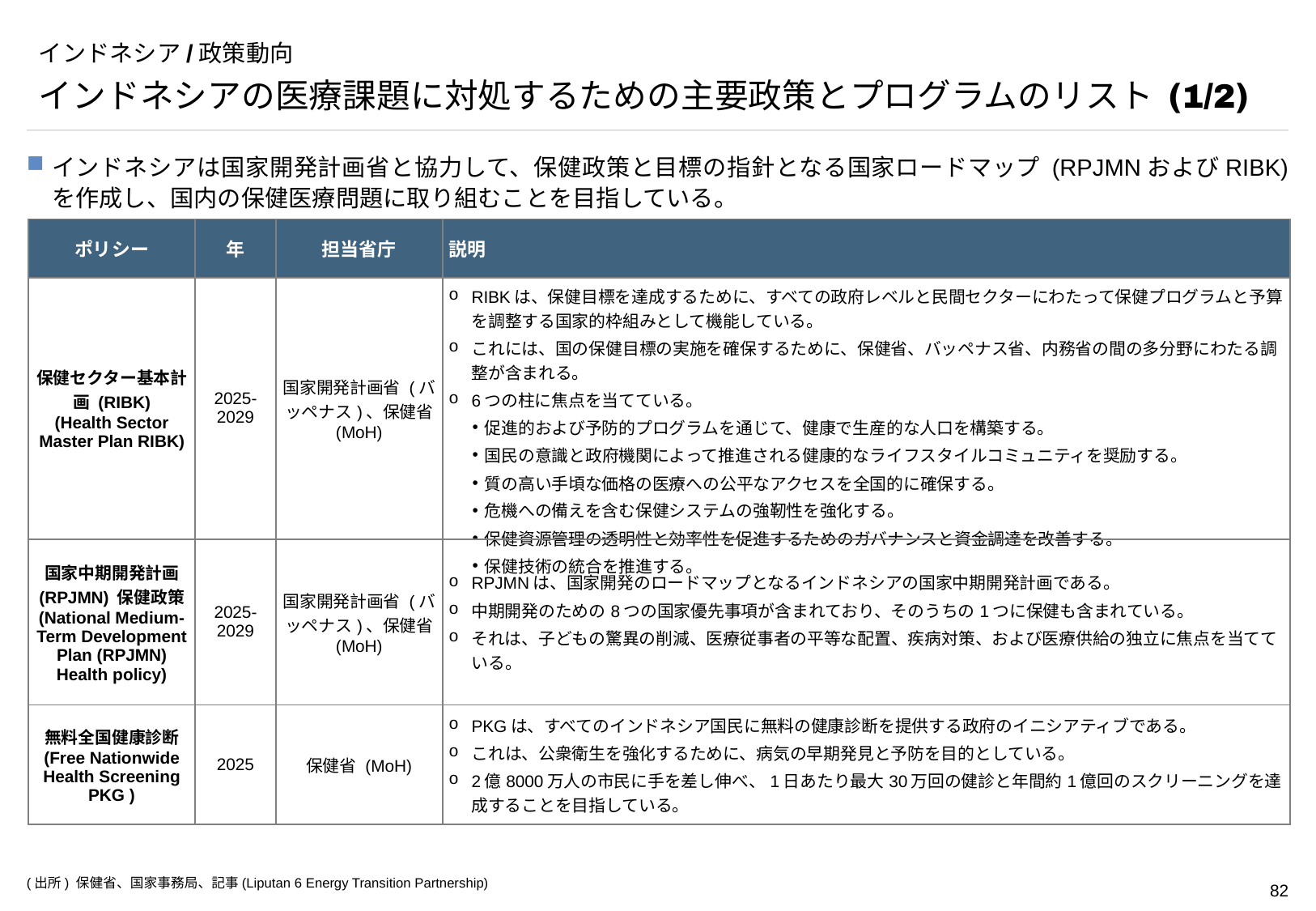

# インドネシア/政策動向
インドネシアの医療課題に対処するための主要政策とプログラムのリスト (1/2)
インドネシアは国家開発計画省と協力して、保健政策と目標の指針となる国家ロードマップ (RPJMNおよびRIBK) を作成し、国内の保健医療問題に取り組むことを目指している。
| ポリシー | 年 | 担当省庁 | 説明 |
| --- | --- | --- | --- |
| 保健セクター基本計画 (RIBK) (Health Sector Master Plan RIBK) | 2025-2029 | 国家開発計画省 (バッペナス)、保健省 (MoH) | RIBKは、保健目標を達成するために、すべての政府レベルと民間セクターにわたって保健プログラムと予算を調整する国家的枠組みとして機能している。 これには、国の保健目標の実施を確保するために、保健省、バッペナス省、内務省の間の多分野にわたる調整が含まれる。 6つの柱に焦点を当てている。 促進的および予防的プログラムを通じて、健康で生産的な人口を構築する。 国民の意識と政府機関によって推進される健康的なライフスタイルコミュニティを奨励する。 質の高い手頃な価格の医療への公平なアクセスを全国的に確保する。 危機への備えを含む保健システムの強靭性を強化する。 保健資源管理の透明性と効率性を促進するためのガバナンスと資金調達を改善する。 保健技術の統合を推進する。 |
| 国家中期開発計画 (RPJMN) 保健政策 (National Medium-Term Development Plan (RPJMN) Health policy) | 2025-2029 | 国家開発計画省 (バッペナス)、保健省 (MoH) | RPJMNは、国家開発のロードマップとなるインドネシアの国家中期開発計画である。 中期開発のための8つの国家優先事項が含まれており、そのうちの1つに保健も含まれている。 それは、子どもの驚異の削減、医療従事者の平等な配置、疾病対策、および医療供給の独立に焦点を当てている。 |
| 無料全国健康診断 (Free Nationwide Health Screening PKG ) | 2025 | 保健省 (MoH) | PKGは、すべてのインドネシア国民に無料の健康診断を提供する政府のイニシアティブである。 これは、公衆衛生を強化するために、病気の早期発見と予防を目的としている。 2億8000万人の市民に手を差し伸べ、1日あたり最大30万回の健診と年間約1億回のスクリーニングを達成することを目指している。 |
(出所) 保健省、国家事務局、記事(Liputan 6 Energy Transition Partnership)